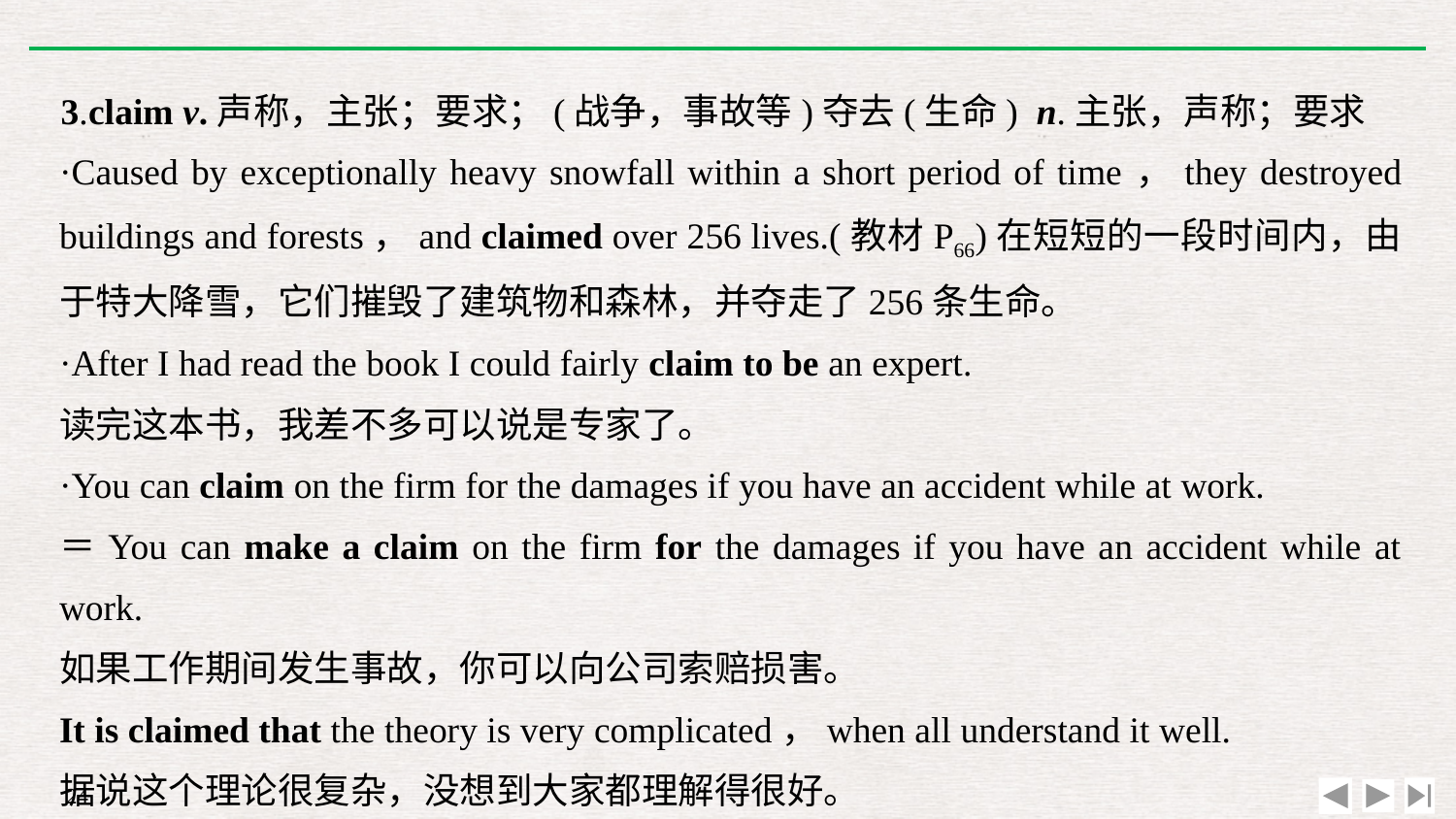

3.claim v.声称，主张；要求；(战争，事故等)夺去(生命)  n.主张，声称；要求
·Caused by exceptionally heavy snowfall within a short period of time，they destroyed buildings and forests，and claimed over 256 lives.(教材P66)在短短的一段时间内，由于特大降雪，它们摧毁了建筑物和森林，并夺走了256条生命。
·After I had read the book I could fairly claim to be an expert.
读完这本书，我差不多可以说是专家了。
·You can claim on the firm for the damages if you have an accident while at work.
＝You can make a claim on the firm for the damages if you have an accident while at work.
如果工作期间发生事故，你可以向公司索赔损害。
It is claimed that the theory is very complicated，when all understand it well.
据说这个理论很复杂，没想到大家都理解得很好。